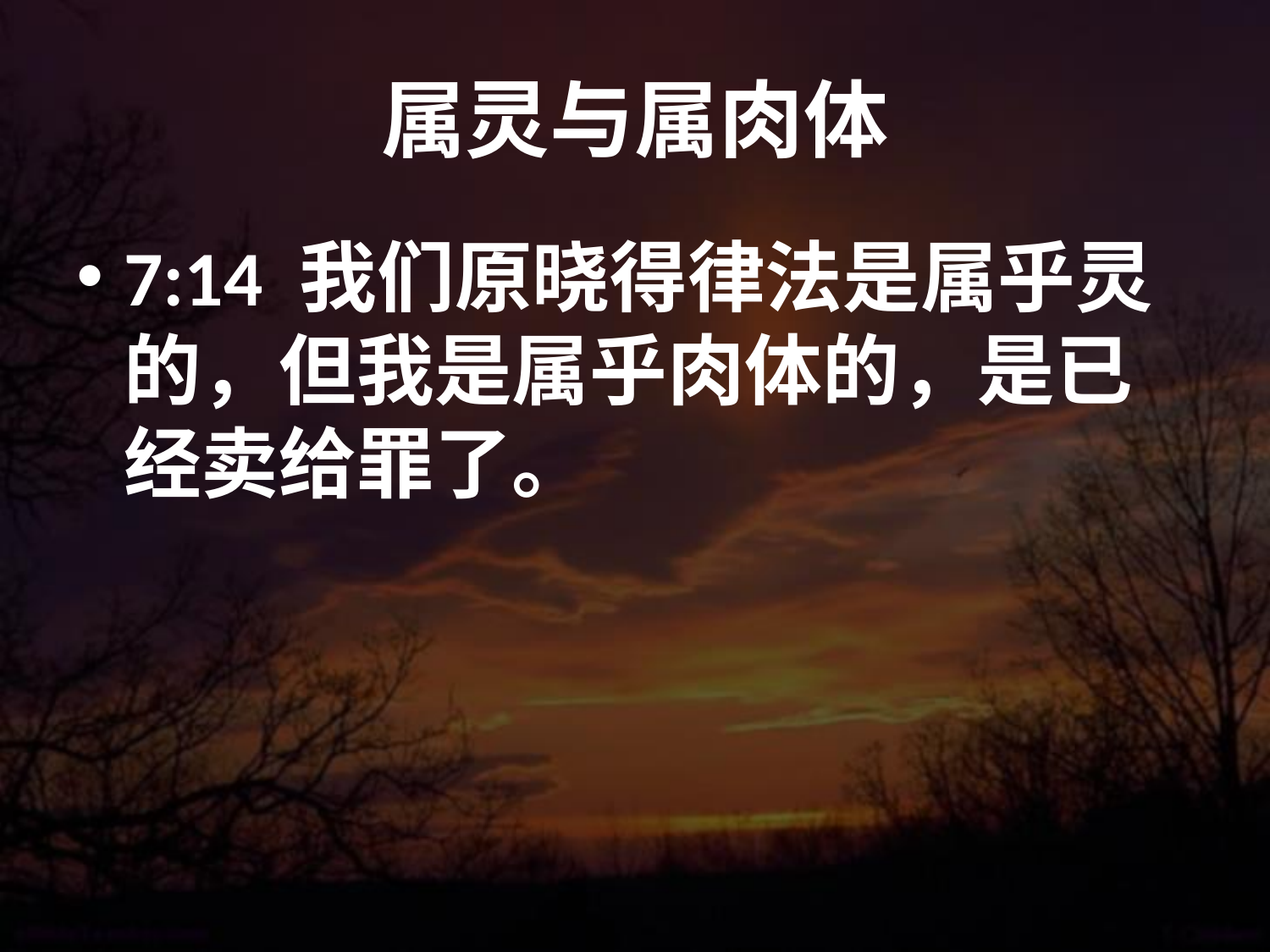

# 属灵与属肉体
7:14 我们原晓得律法是属乎灵的，但我是属乎肉体的，是已经卖给罪了。